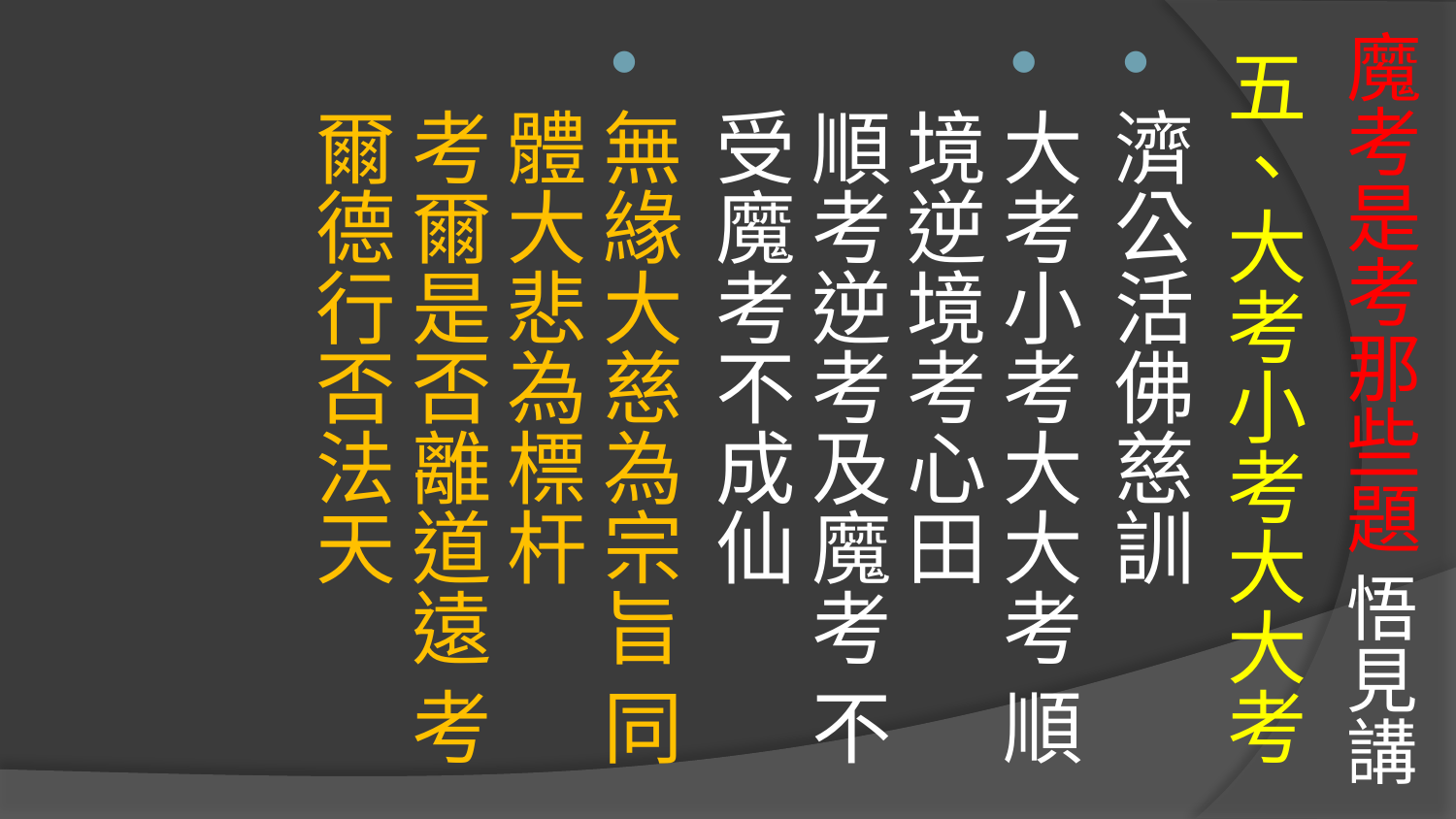

# 魔考是考那些題 悟見講
五、大考小考大大考
濟公活佛慈訓
大考小考大大考 順境逆境考心田
順考逆考及魔考 不受魔考不成仙
無緣大慈為宗旨 同體大悲為標杆 
考爾是否離道遠 考爾德行否法天